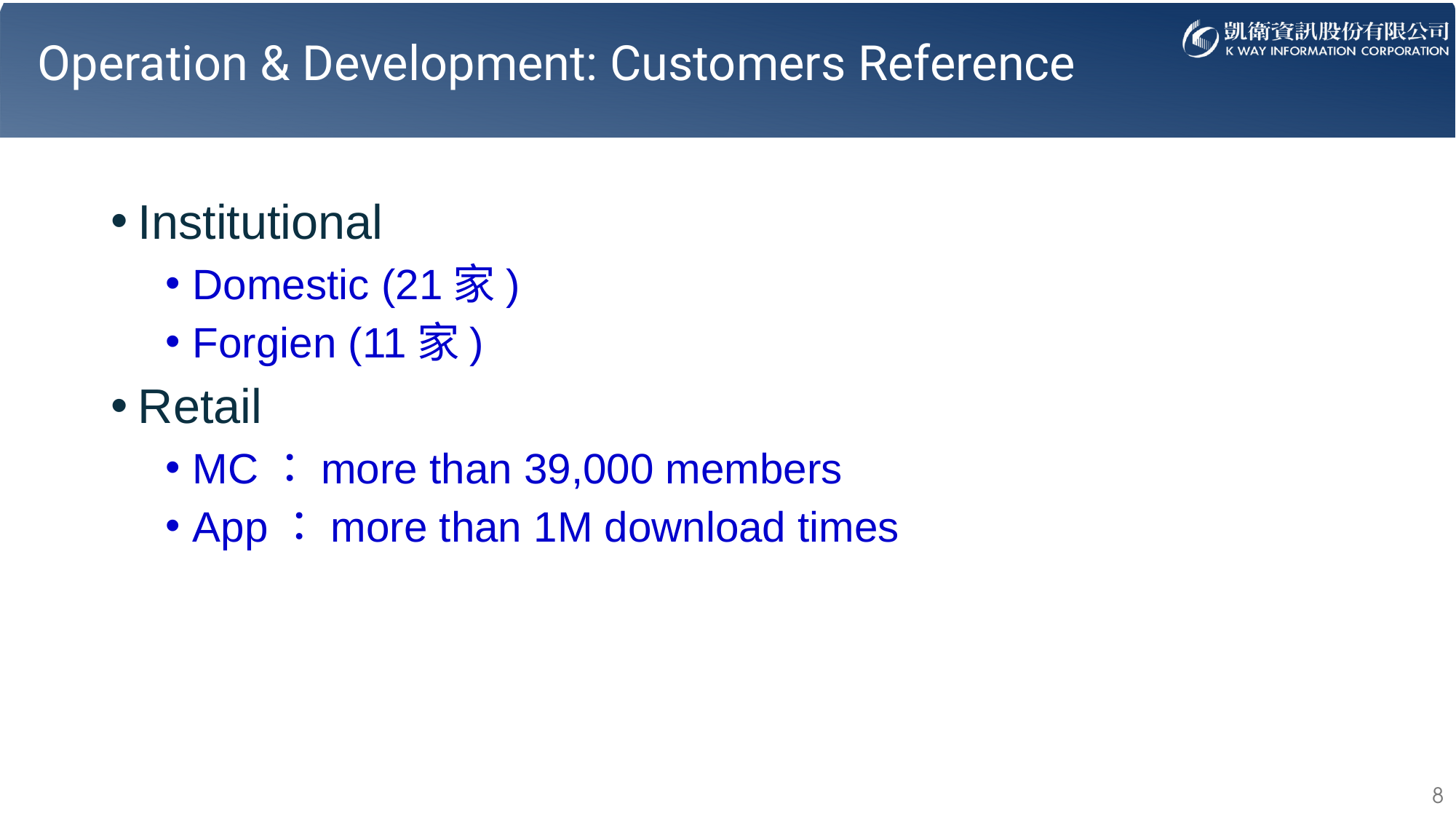

# Operation & Development: Customers Reference
Institutional
Domestic (21家)
Forgien (11家)
Retail
MC：more than 39,000 members
App：more than 1M download times
8